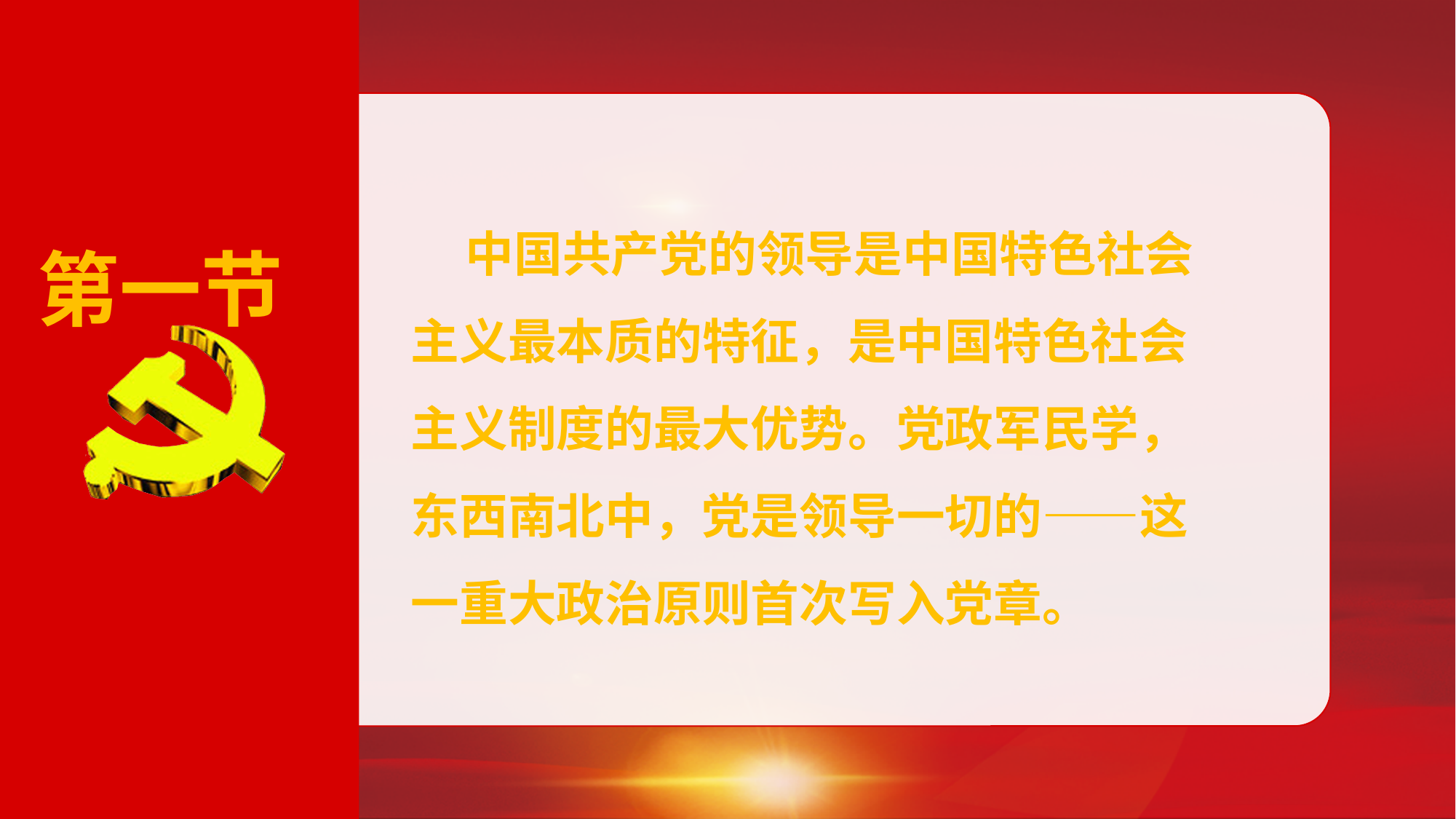

中国共产党的领导是中国特色社会主义最本质的特征，是中国特色社会主义制度的最大优势。党政军民学，东西南北中，党是领导一切的——这一重大政治原则首次写入党章。
第一节